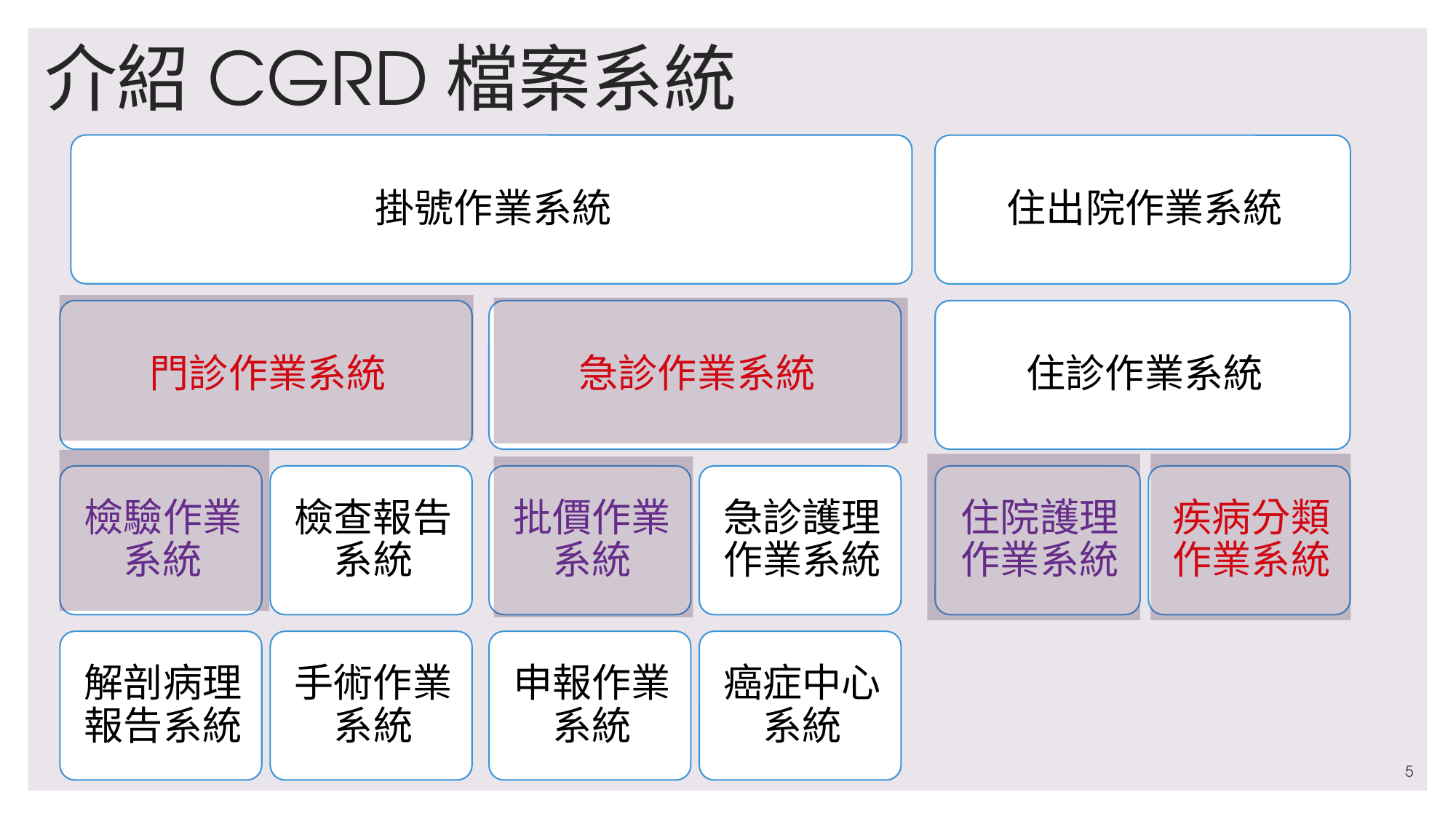

# 介紹CGRD檔案系統
掛號作業系統
門診作業系統
檢驗作業系統
解剖病理報告系統
檢查報告系統
手術作業系統
急診作業系統
批價作業系統
申報作業系統
急診護理作業系統
癌症中心系統
住出院作業系統
住診作業系統
住院護理作業系統
疾病分類作業系統

5